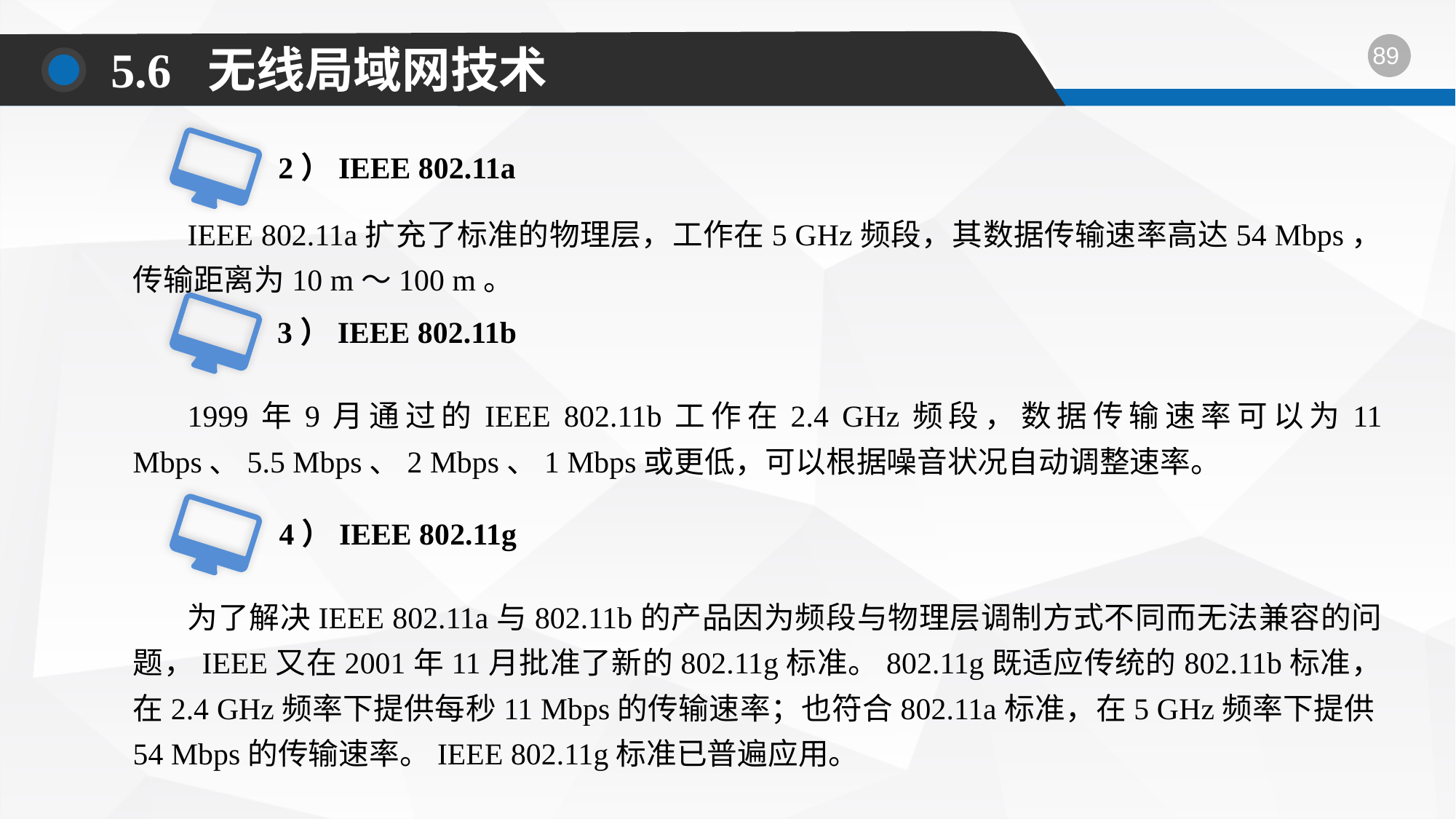

5.6  无线局域网技术

2）IEEE 802.11a
IEEE 802.11a扩充了标准的物理层，工作在5 GHz频段，其数据传输速率高达54 Mbps，传输距离为10 m～100 m。

3）IEEE 802.11b
1999年9月通过的IEEE 802.11b工作在2.4 GHz频段，数据传输速率可以为11 Mbps、5.5 Mbps、2 Mbps、1 Mbps或更低，可以根据噪音状况自动调整速率。

4）IEEE 802.11g
为了解决IEEE 802.11a与802.11b的产品因为频段与物理层调制方式不同而无法兼容的问题，IEEE又在2001年11月批准了新的802.11g标准。802.11g既适应传统的802.11b标准，在2.4 GHz频率下提供每秒11 Mbps的传输速率；也符合802.11a标准，在5 GHz频率下提供54 Mbps的传输速率。IEEE 802.11g标准已普遍应用。